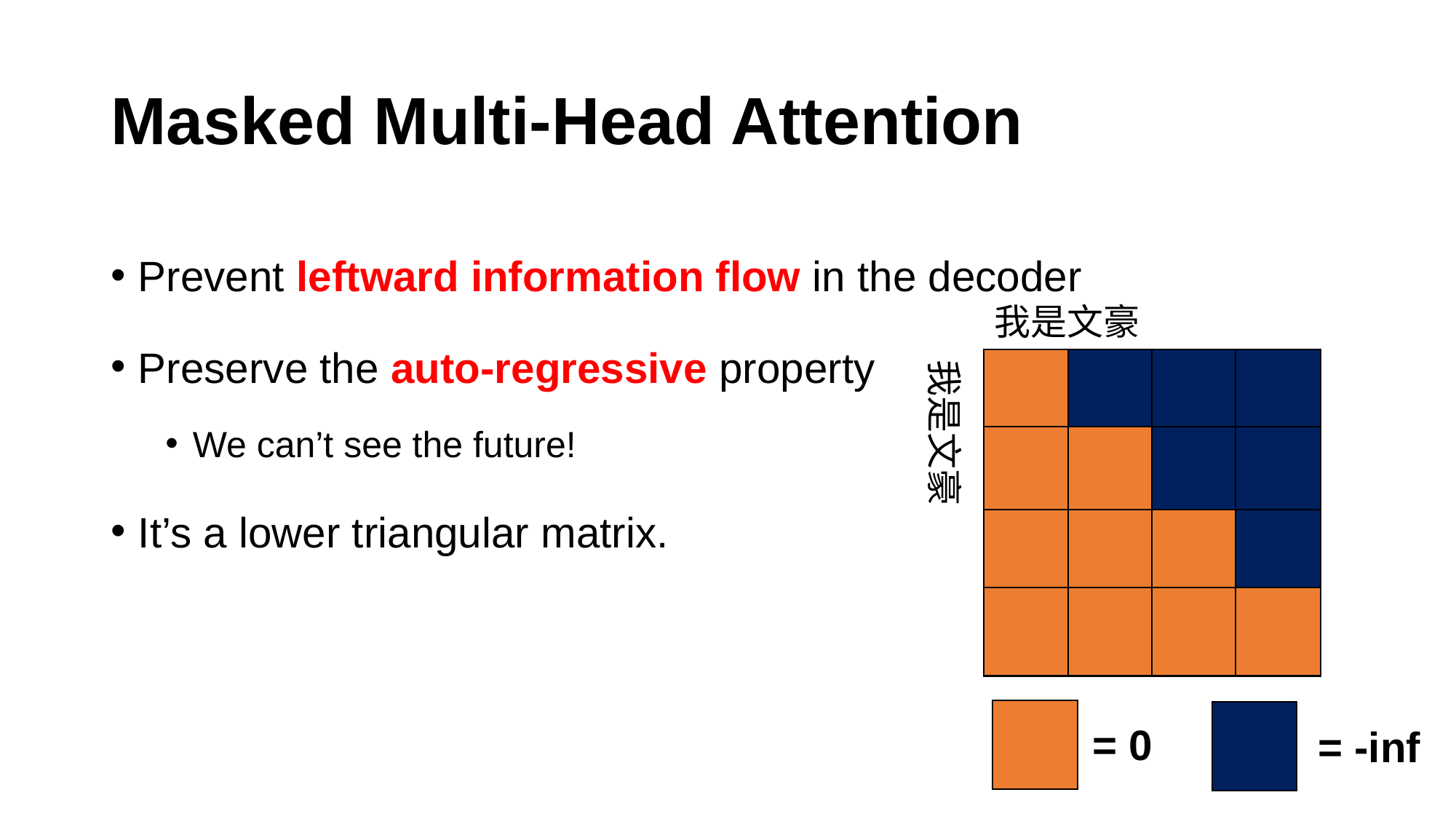

# Masked Multi-Head Attention
Prevent leftward information flow in the decoder
Preserve the auto-regressive property
We can’t see the future!
It’s a lower triangular matrix.
我是文豪
我是文豪

= 0

= -inf